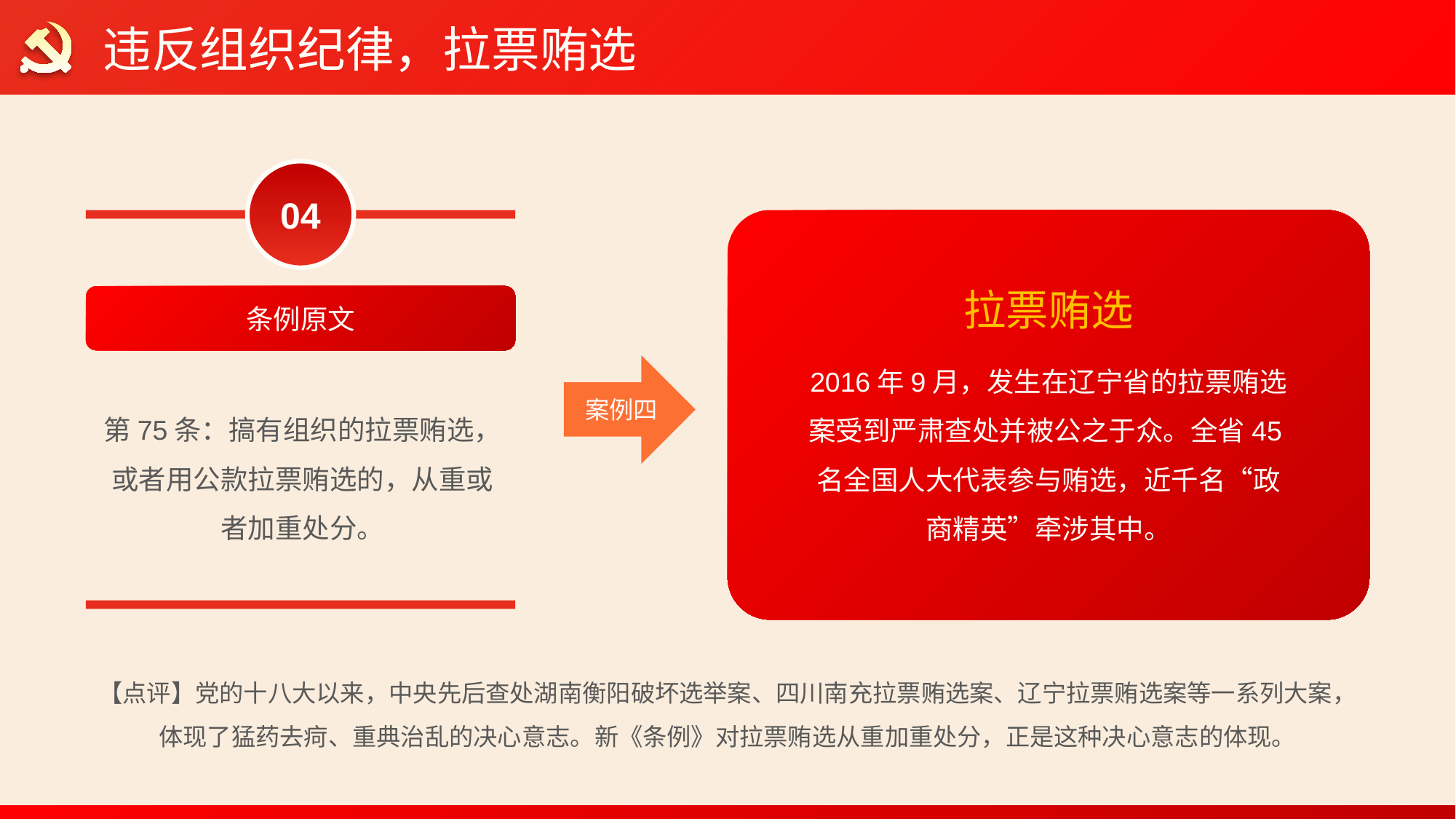

违反组织纪律，拉票贿选
04

拉票贿选
2016年9月，发生在辽宁省的拉票贿选案受到严肃查处并被公之于众。全省45名全国人大代表参与贿选，近千名“政商精英”牵涉其中。
条例原文
案例四
第75条：搞有组织的拉票贿选，或者用公款拉票贿选的，从重或者加重处分。

【点评】党的十八大以来，中央先后查处湖南衡阳破坏选举案、四川南充拉票贿选案、辽宁拉票贿选案等一系列大案，体现了猛药去疴、重典治乱的决心意志。新《条例》对拉票贿选从重加重处分，正是这种决心意志的体现。